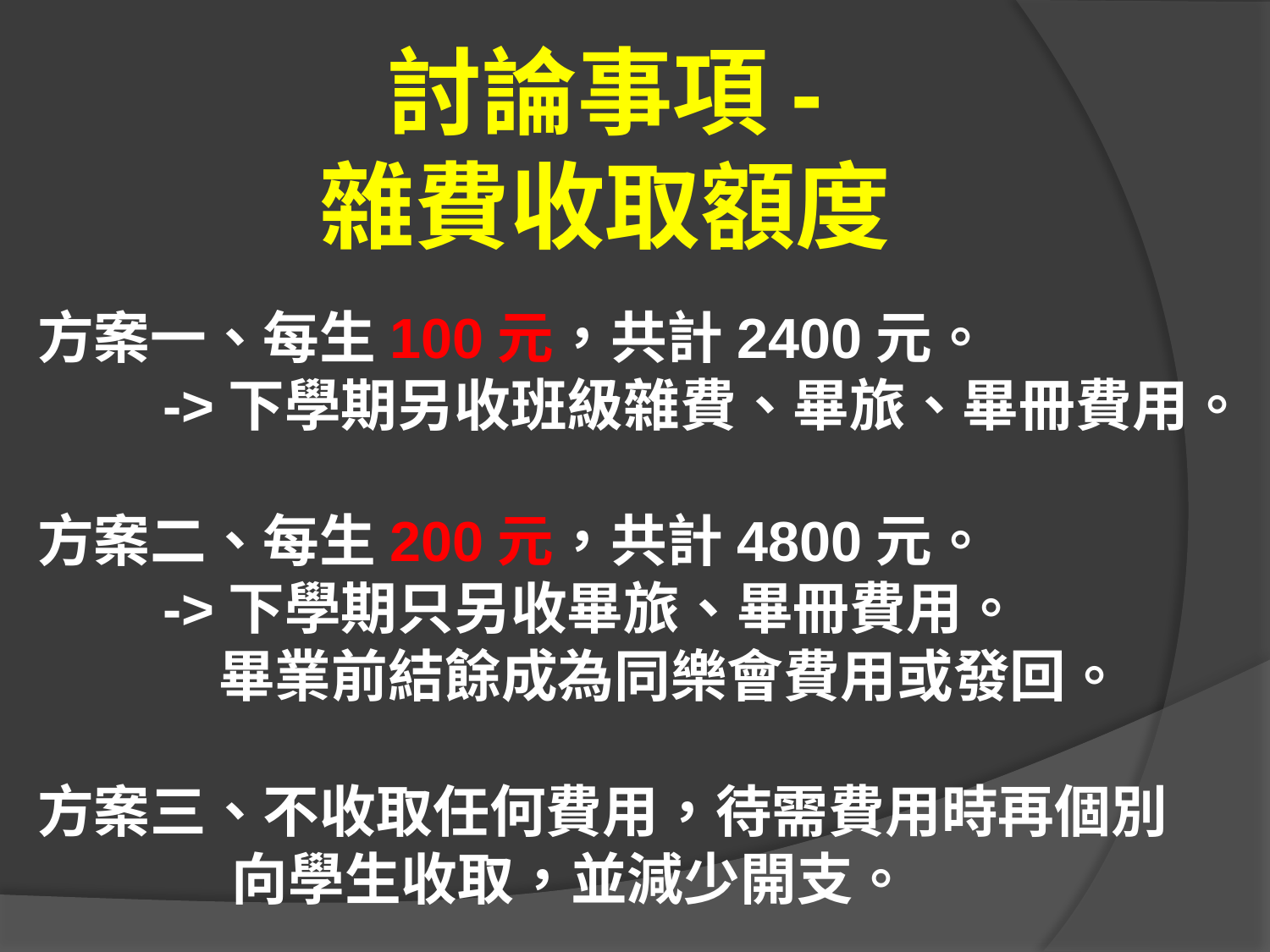

討論事項-
雜費收取額度
方案一、每生100元，共計2400元。
        ->下學期另收班級雜費、畢旅、畢冊費用。

方案二、每生200元，共計4800元。
        ->下學期只另收畢旅、畢冊費用。
             畢業前結餘成為同樂會費用或發回。

方案三、不收取任何費用，待需費用時再個別
              向學生收取，並減少開支。